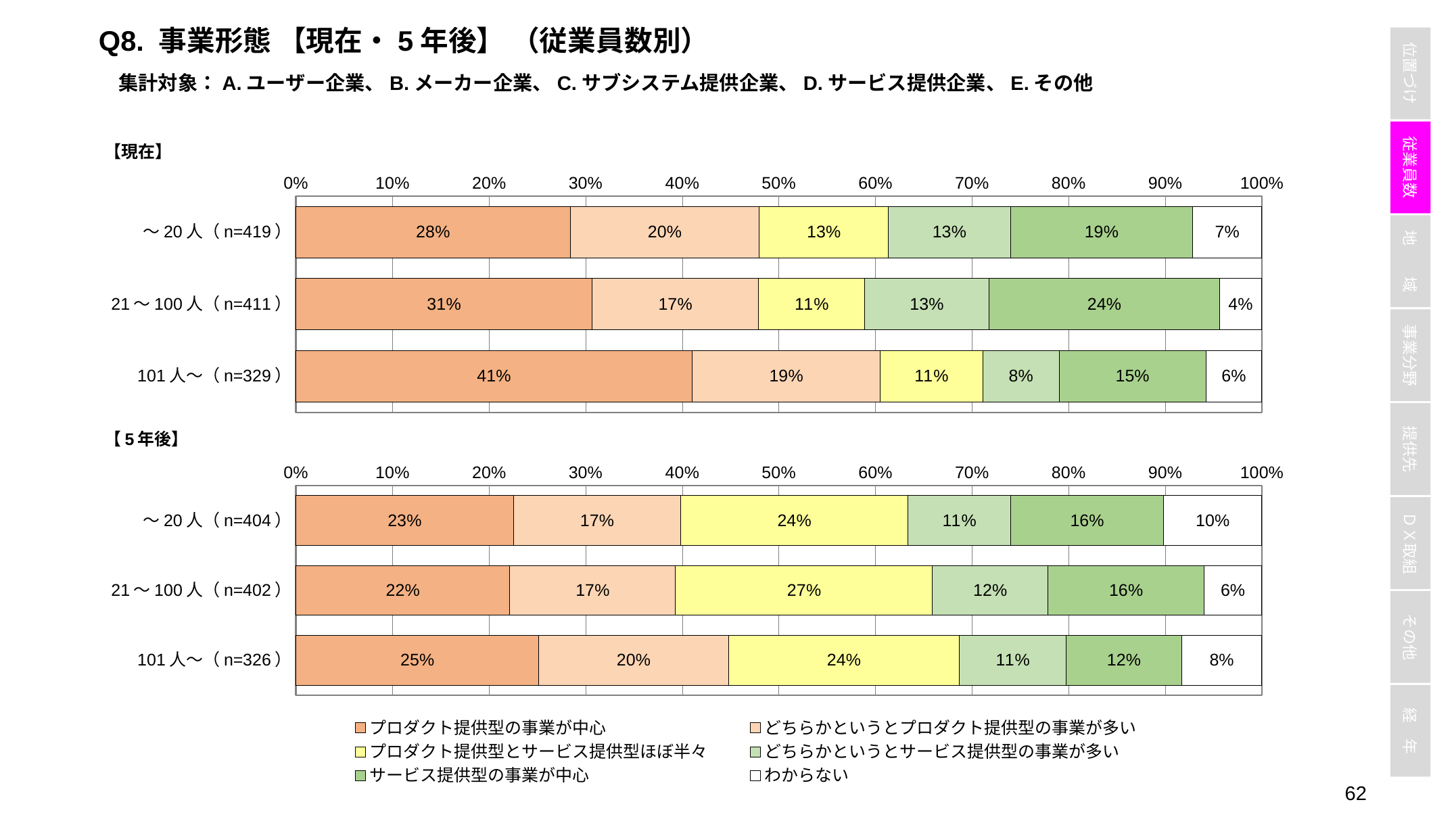

Q8. 事業形態 【現在・5年後】 （従業員数別）
集計対象：A.ユーザー企業、B.メーカー企業、C.サブシステム提供企業、D.サービス提供企業、E.その他

### Chart

| Category | プロダクト提供型の事業が中心 | どちらかというとプロダクト提供型の事業が多い | プロダクト提供型とサービス提供型ほぼ半々 | どちらかというとサービス提供型の事業が多い | サービス提供型の事業が中心 | わからない |
|---|---|---|---|---|---|---|
| ～20人（n=419） | 0.2840095465393795 | 0.1957040572792363 | 0.13365155131264916 | 0.12649164677804295 | 0.18854415274463007 | 0.07159904534606205 |
| 21～100人（n=411） | 0.30656934306569344 | 0.17274939172749393 | 0.10948905109489052 | 0.12895377128953772 | 0.2384428223844282 | 0.043795620437956206 |
| 101人～（n=329） | 0.41033434650455924 | 0.1945288753799392 | 0.10638297872340426 | 0.0790273556231003 | 0.1519756838905775 | 0.057750759878419454 |

### Chart

| Category | プロダクト提供型の事業が中心 | どちらかというとプロダクト提供型の事業が多い | プロダクト提供型とサービス提供型ほぼ半々 | どちらかというとサービス提供型の事業が多い | サービス提供型の事業が中心 | わからない |
|---|---|---|---|---|---|---|
| ～20人（n=404） | 0.22524752475247525 | 0.17326732673267325 | 0.23514851485148514 | 0.10643564356435643 | 0.15841584158415842 | 0.10148514851485149 |
| 21～100人（n=402） | 0.22139303482587064 | 0.17164179104477612 | 0.26616915422885573 | 0.11940298507462686 | 0.16169154228855723 | 0.05970149253731343 |
| 101人～（n=326） | 0.25153374233128833 | 0.19631901840490798 | 0.2392638036809816 | 0.11042944785276074 | 0.1196319018404908 | 0.08282208588957055 |
62